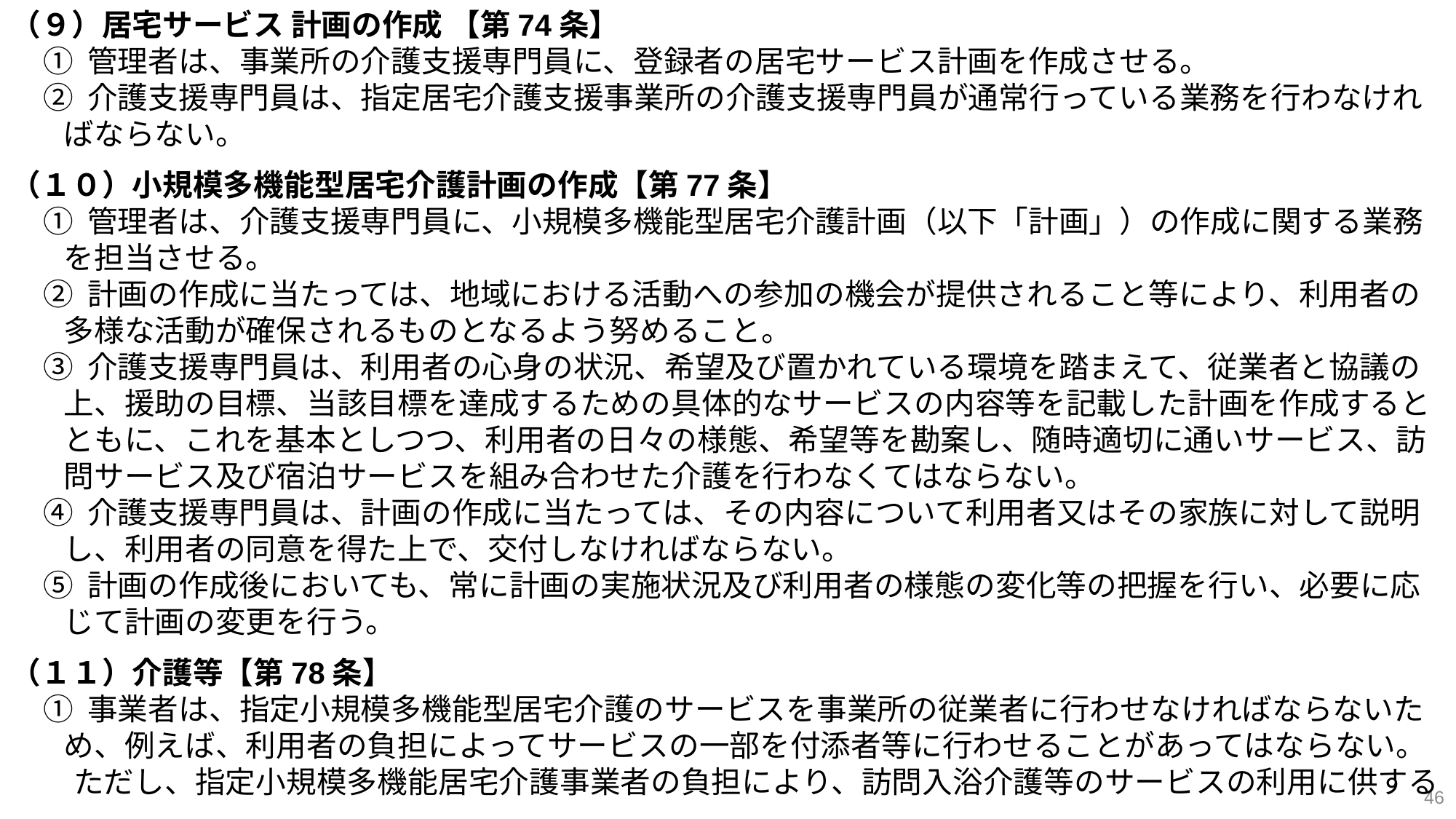

（９）居宅サービス 計画の作成 【第74条】
① 管理者は、事業所の介護支援専門員に、登録者の居宅サービス計画を作成させる。
② 介護支援専門員は、指定居宅介護支援事業所の介護支援専門員が通常行っている業務を行わなければならない。

（１０）小規模多機能型居宅介護計画の作成【第77条】
① 管理者は、介護支援専門員に、小規模多機能型居宅介護計画（以下「計画」）の作成に関する業務を担当させる。
② 計画の作成に当たっては、地域における活動への参加の機会が提供されること等により、利用者の多様な活動が確保されるものとなるよう努めること。
③ 介護支援専門員は、利用者の心身の状況、希望及び置かれている環境を踏まえて、従業者と協議の上、援助の目標、当該目標を達成するための具体的なサービスの内容等を記載した計画を作成するとともに、これを基本としつつ、利用者の日々の様態、希望等を勘案し、随時適切に通いサービス、訪問サービス及び宿泊サービスを組み合わせた介護を行わなくてはならない。
④ 介護支援専門員は、計画の作成に当たっては、その内容について利用者又はその家族に対して説明し、利用者の同意を得た上で、交付しなければならない。
⑤ 計画の作成後においても、常に計画の実施状況及び利用者の様態の変化等の把握を行い、必要に応じて計画の変更を行う。

（１１）介護等【第78条】
① 事業者は、指定小規模多機能型居宅介護のサービスを事業所の従業者に行わせなければならないため、例えば、利用者の負担によってサービスの一部を付添者等に行わせることがあってはならない。
　ただし、指定小規模多機能居宅介護事業者の負担により、訪問入浴介護等のサービスの利用に供する
46